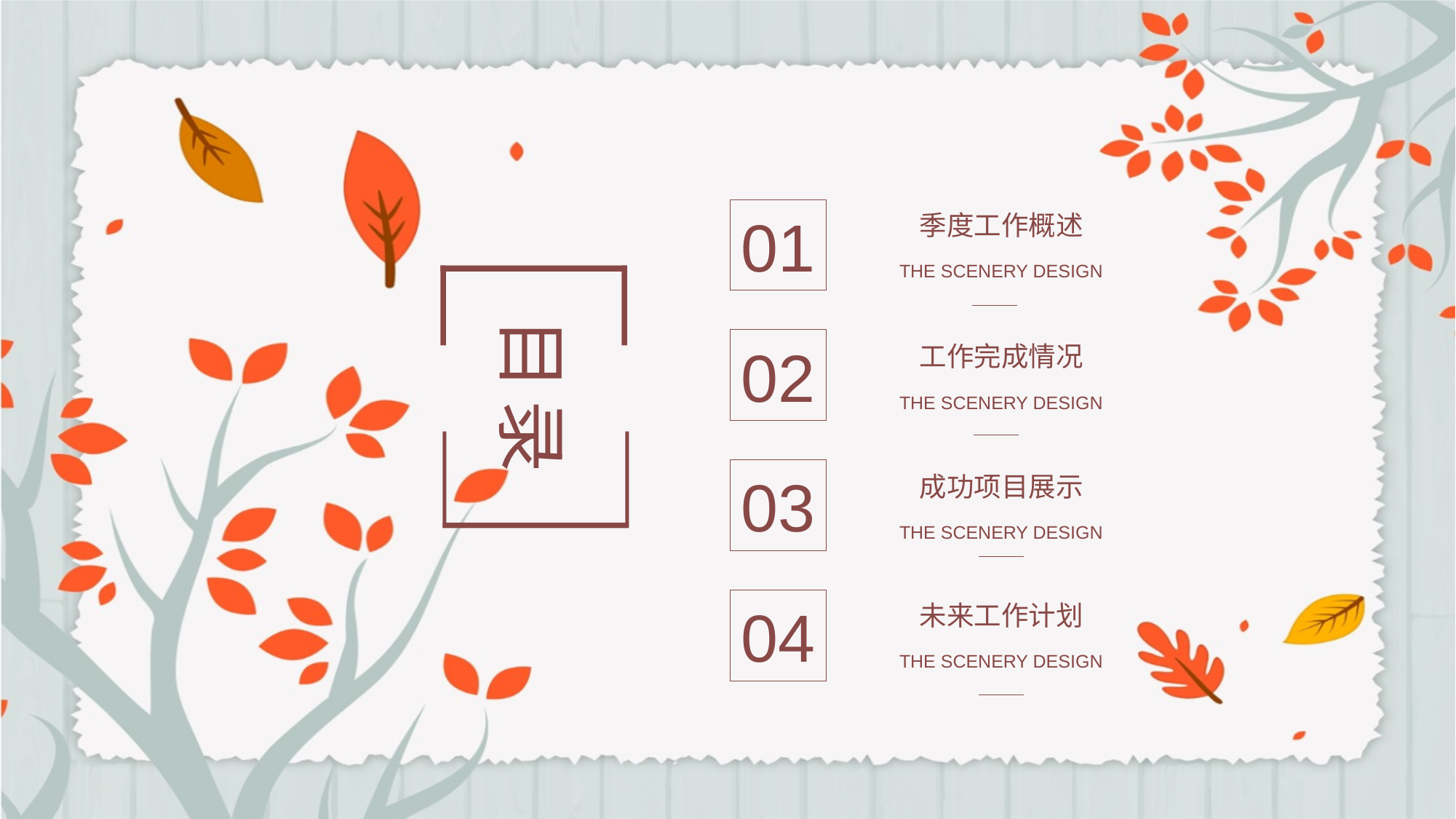

季度工作概述
THE Scenery DESIGN
01
目录

工作完成情况
THE Scenery DESIGN
02
成功项目展示
THE Scenery DESIGN
03
未来工作计划
THE Scenery DESIGN
04